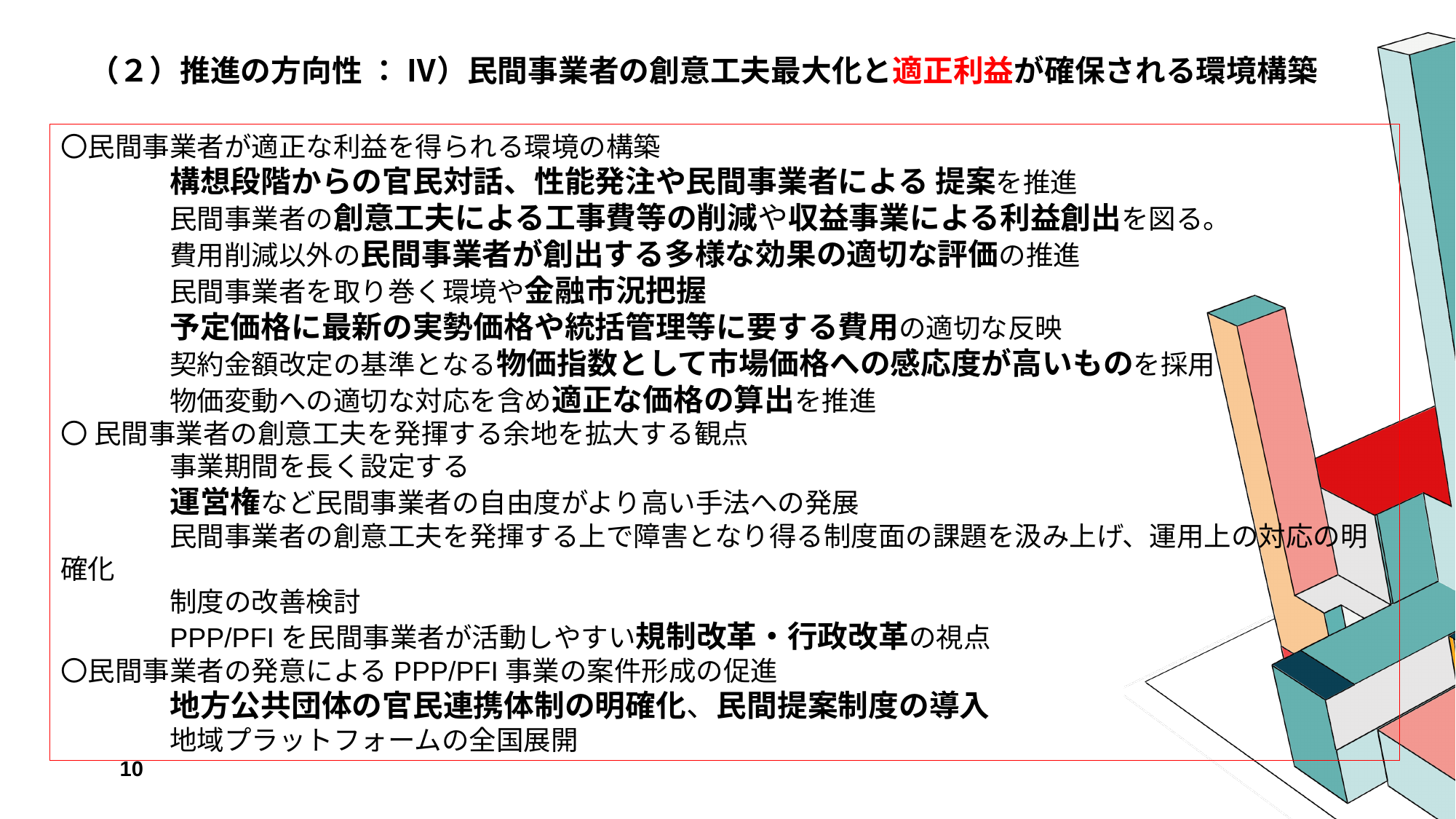

# （２）推進の方向性 ： ⅳ）民間事業者の創意工夫最大化と適正利益が確保される環境構築
〇民間事業者が適正な利益を得られる環境の構築
	構想段階からの官民対話、性能発注や民間事業者による 提案を推進
	民間事業者の創意工夫による工事費等の削減や収益事業による利益創出を図る。
	費用削減以外の民間事業者が創出する多様な効果の適切な評価の推進
	民間事業者を取り巻く環境や金融市況把握
	予定価格に最新の実勢価格や統括管理等に要する費用の適切な反映
	契約金額改定の基準となる物価指数として市場価格への感応度が高いものを採用
	物価変動への適切な対応を含め適正な価格の算出を推進
〇 民間事業者の創意工夫を発揮する余地を拡大する観点
	事業期間を長く設定する
	運営権など民間事業者の自由度がより高い手法への発展
	民間事業者の創意工夫を発揮する上で障害となり得る制度面の課題を汲み上げ、運用上の対応の明確化
	制度の改善検討
	PPP/PFIを民間事業者が活動しやすい規制改革・行政改革の視点
〇民間事業者の発意によるPPP/PFI事業の案件形成の促進
	地方公共団体の官民連携体制の明確化、民間提案制度の導入
	地域プラットフォームの全国展開
10